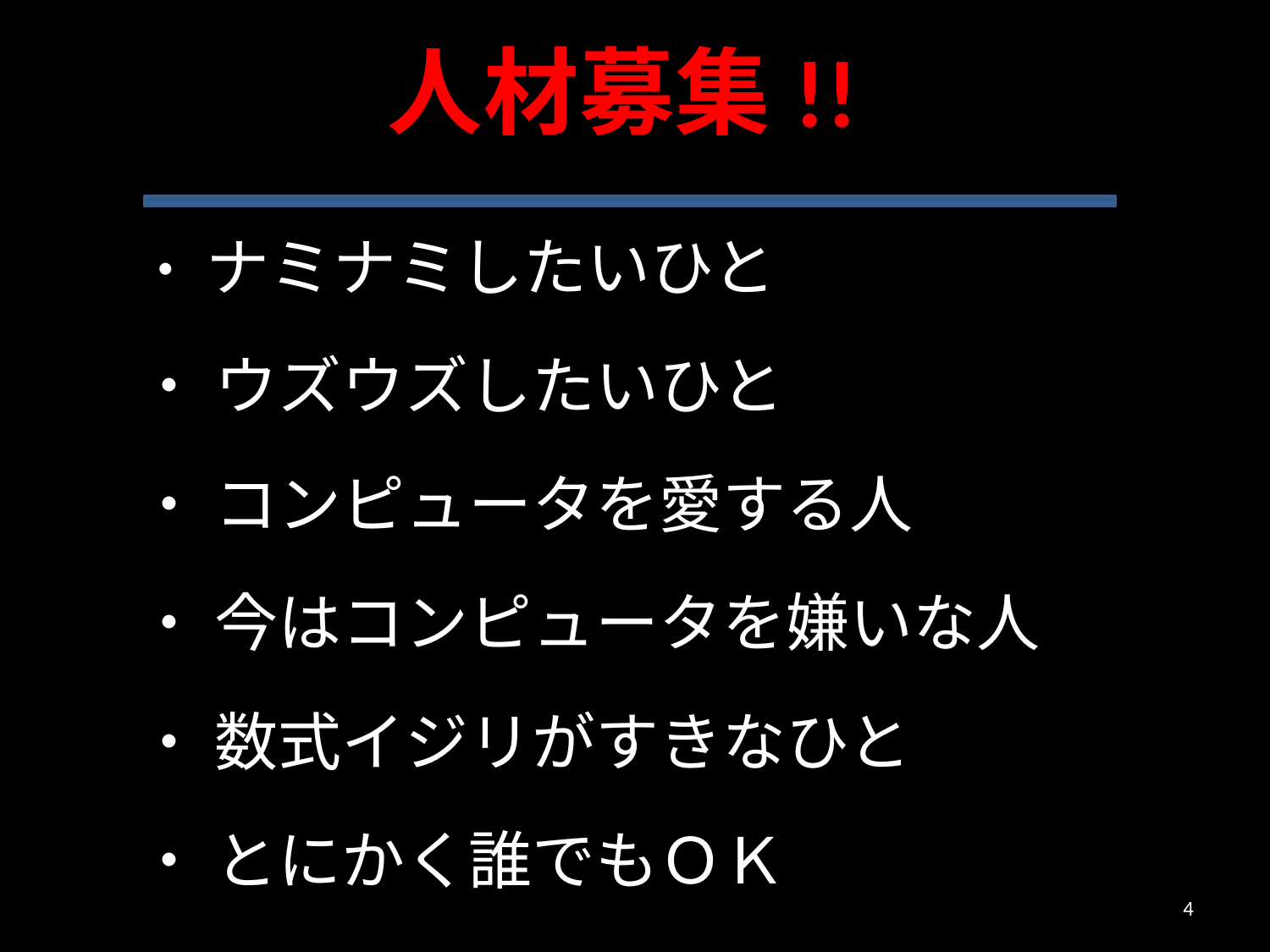

人材募集!!
・ ナミナミしたいひと
・ ウズウズしたいひと
・ コンピュータを愛する人
・ 今はコンピュータを嫌いな人
・ 数式イジリがすきなひと
・ とにかく誰でもＯＫ

4